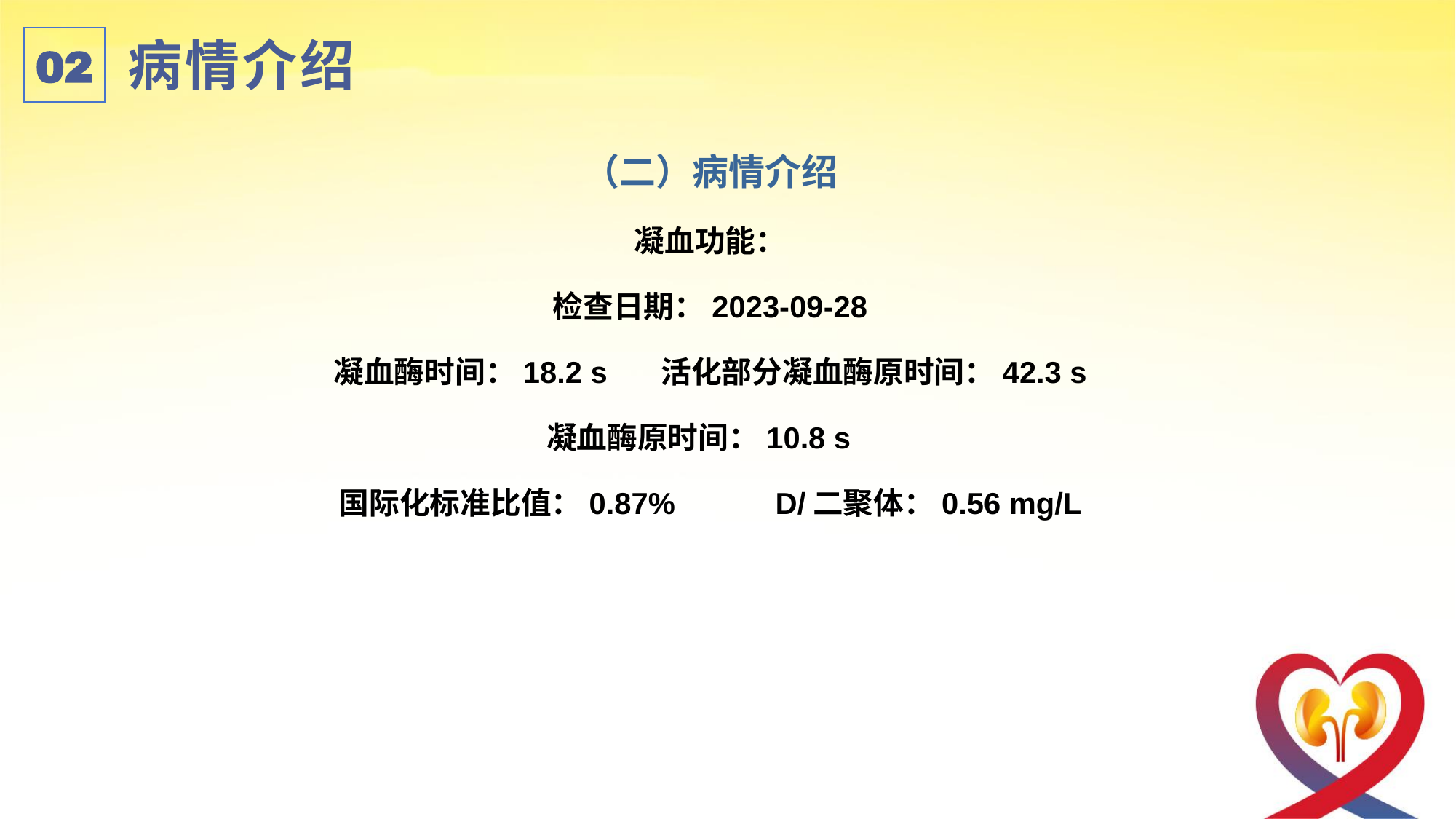

病情介绍
02
（二）病情介绍
凝血功能：
检查日期：2023-09-28
凝血酶时间：18.2 s	活化部分凝血酶原时间：42.3 s
凝血酶原时间：10.8 s
国际化标准比值：0.87%	D/二聚体：0.56 mg/L